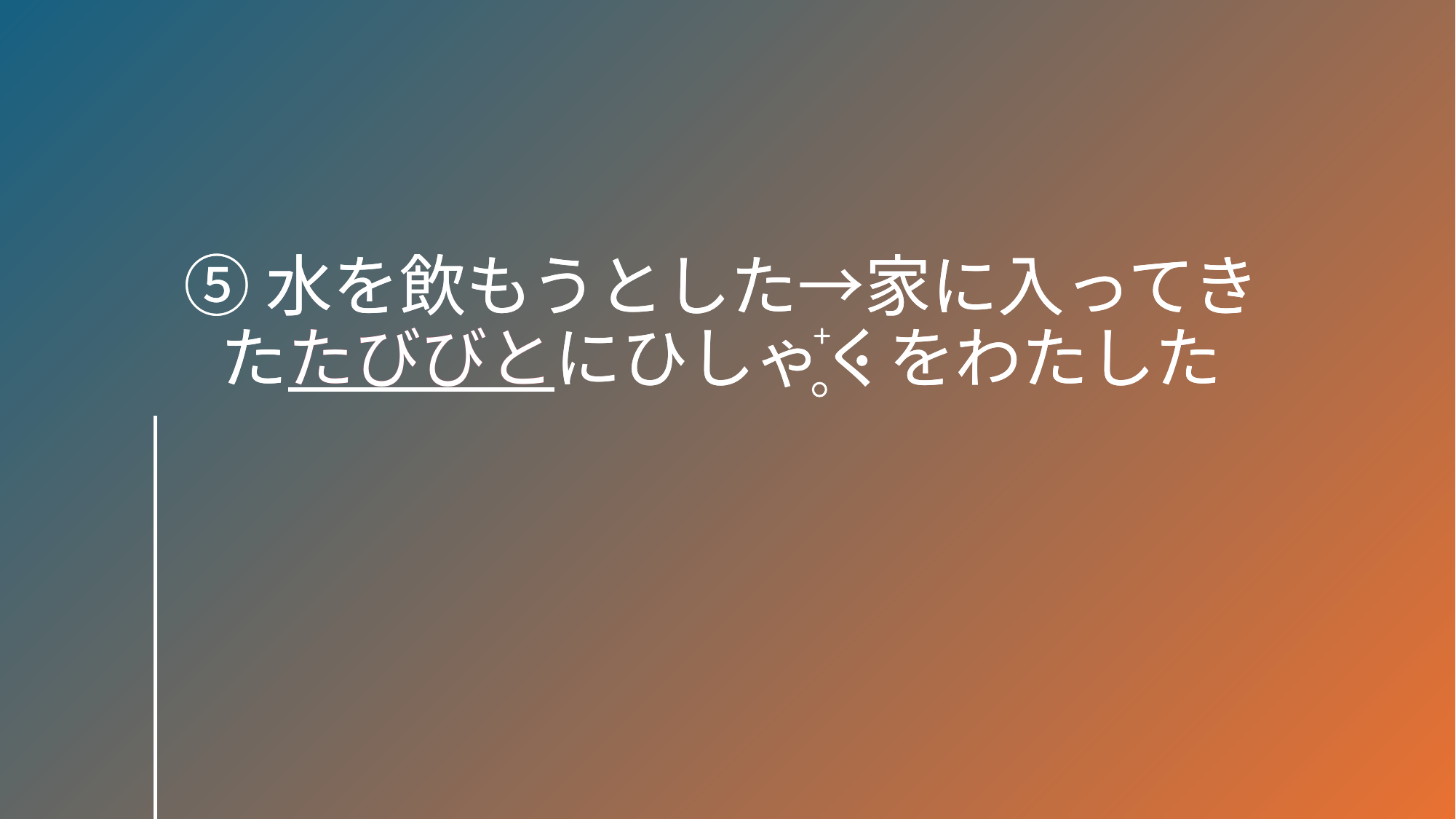

⑤水を飲もうとした→家に入ってきたたびびとにひしゃくをわたした
⑤水を飲もうとした→家に入ってきたたびびとにひしゃくをわたした